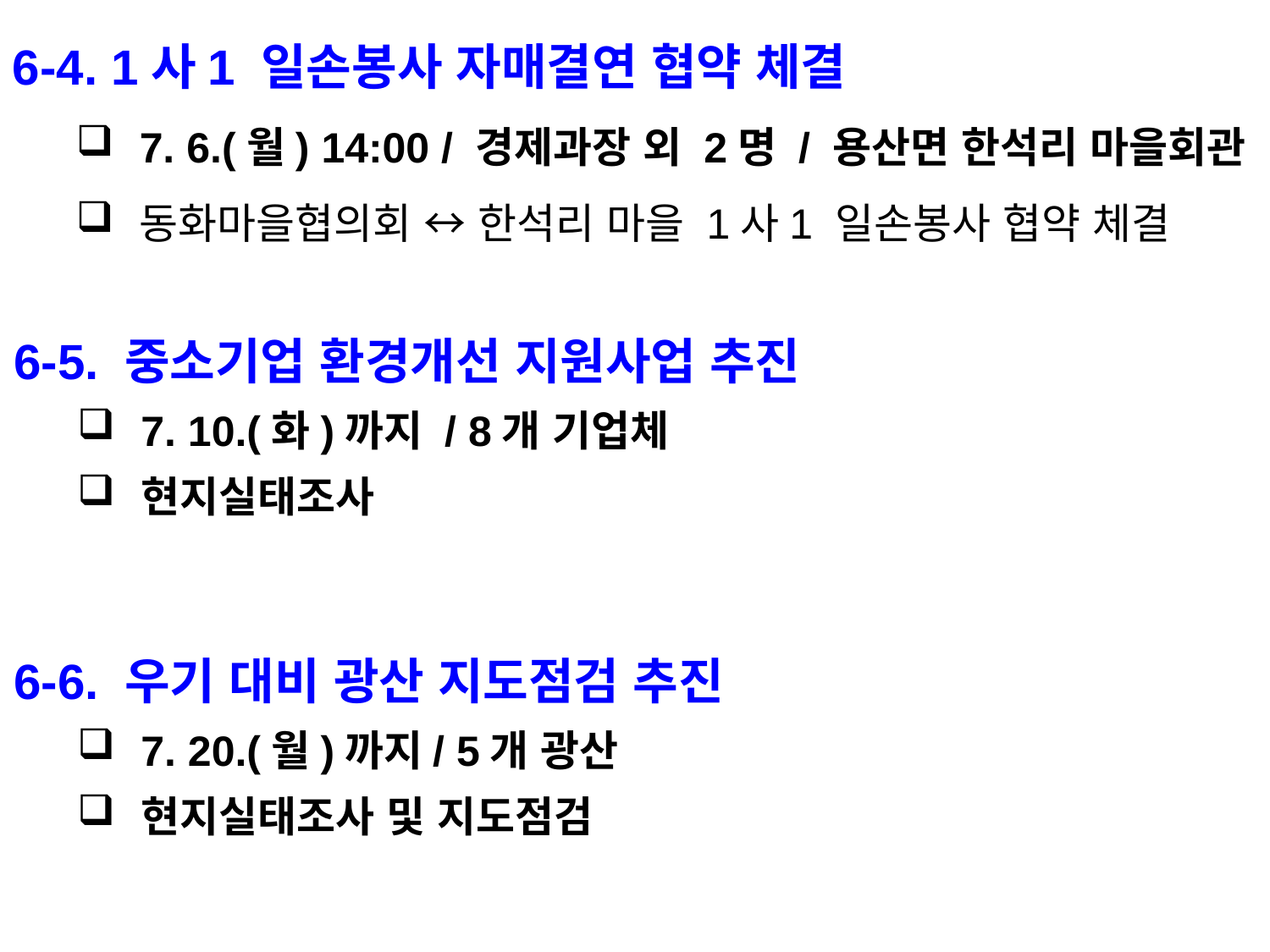

6-4. 1사1 일손봉사 자매결연 협약 체결
7. 6.(월) 14:00 / 경제과장 외 2명 / 용산면 한석리 마을회관
동화마을협의회 ↔ 한석리 마을 1사1 일손봉사 협약 체결
6-5. 중소기업 환경개선 지원사업 추진
7. 10.(화)까지 / 8개 기업체
현지실태조사
6-6. 우기 대비 광산 지도점검 추진
7. 20.(월)까지/ 5개 광산
현지실태조사 및 지도점검